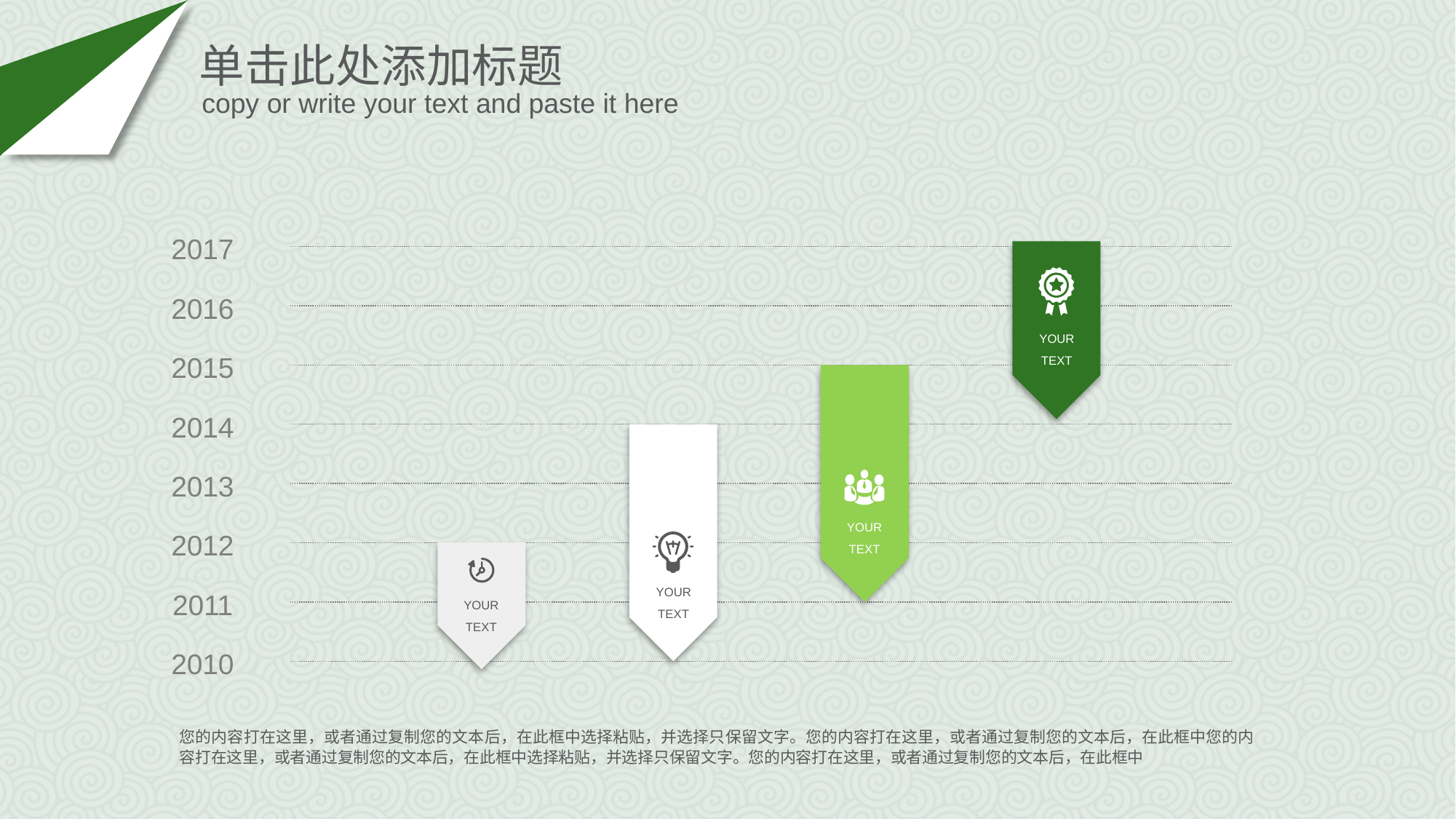

单击此处添加标题
copy or write your text and paste it here
2017

YOUR TEXT
2016
2015

YOUR TEXT
2014

YOUR TEXT
2013
2012

YOUR TEXT
2011
2010

您的内容打在这里，或者通过复制您的文本后，在此框中选择粘贴，并选择只保留文字。您的内容打在这里，或者通过复制您的文本后，在此框中您的内容打在这里，或者通过复制您的文本后，在此框中选择粘贴，并选择只保留文字。您的内容打在这里，或者通过复制您的文本后，在此框中